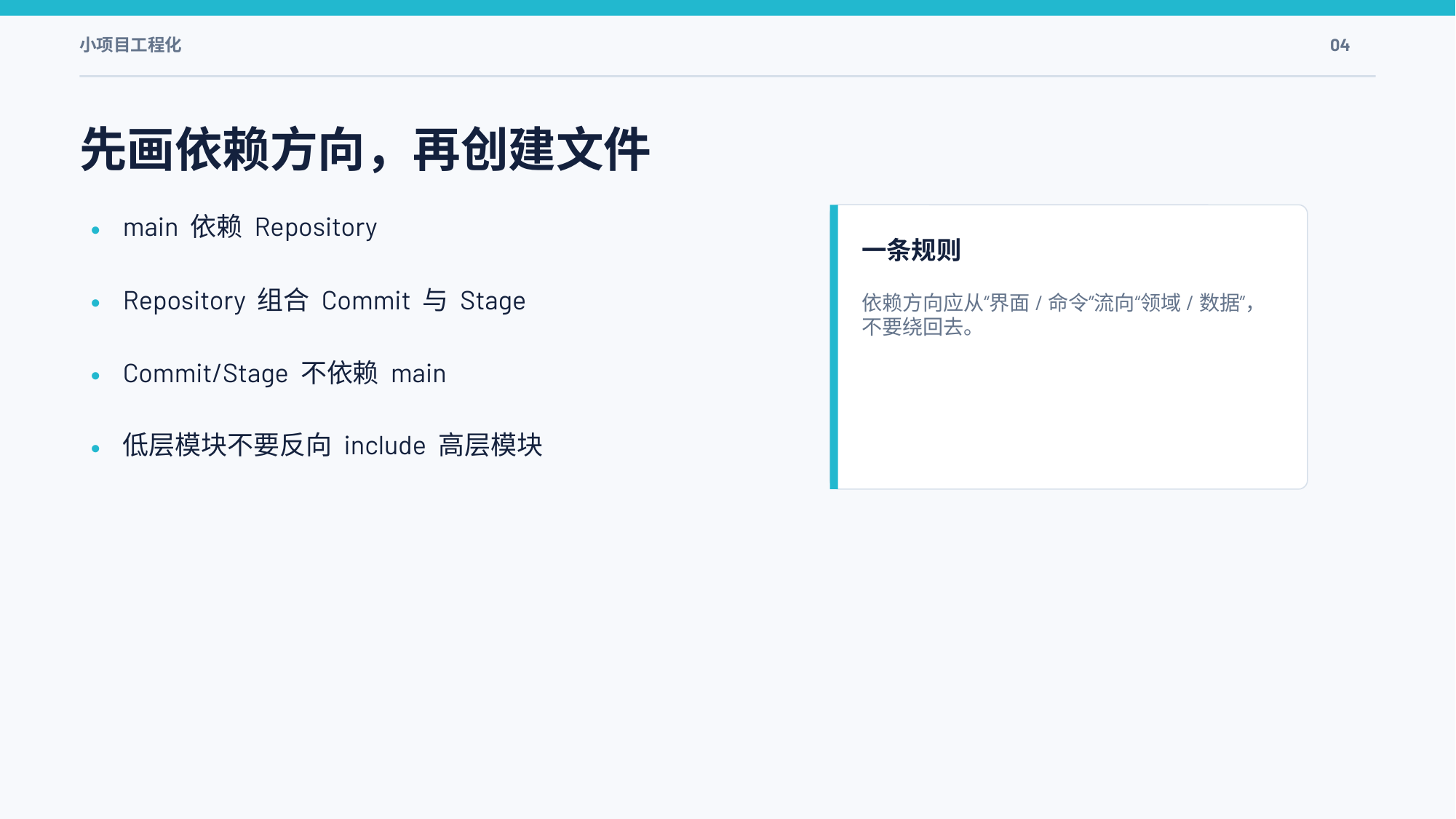

小项目工程化
04

先画依赖方向，再创建文件

•
main 依赖 Repository
一条规则
•
Repository 组合 Commit 与 Stage
依赖方向应从“界面/命令”流向“领域/数据”，不要绕回去。
•
Commit/Stage 不依赖 main
•
低层模块不要反向 include 高层模块